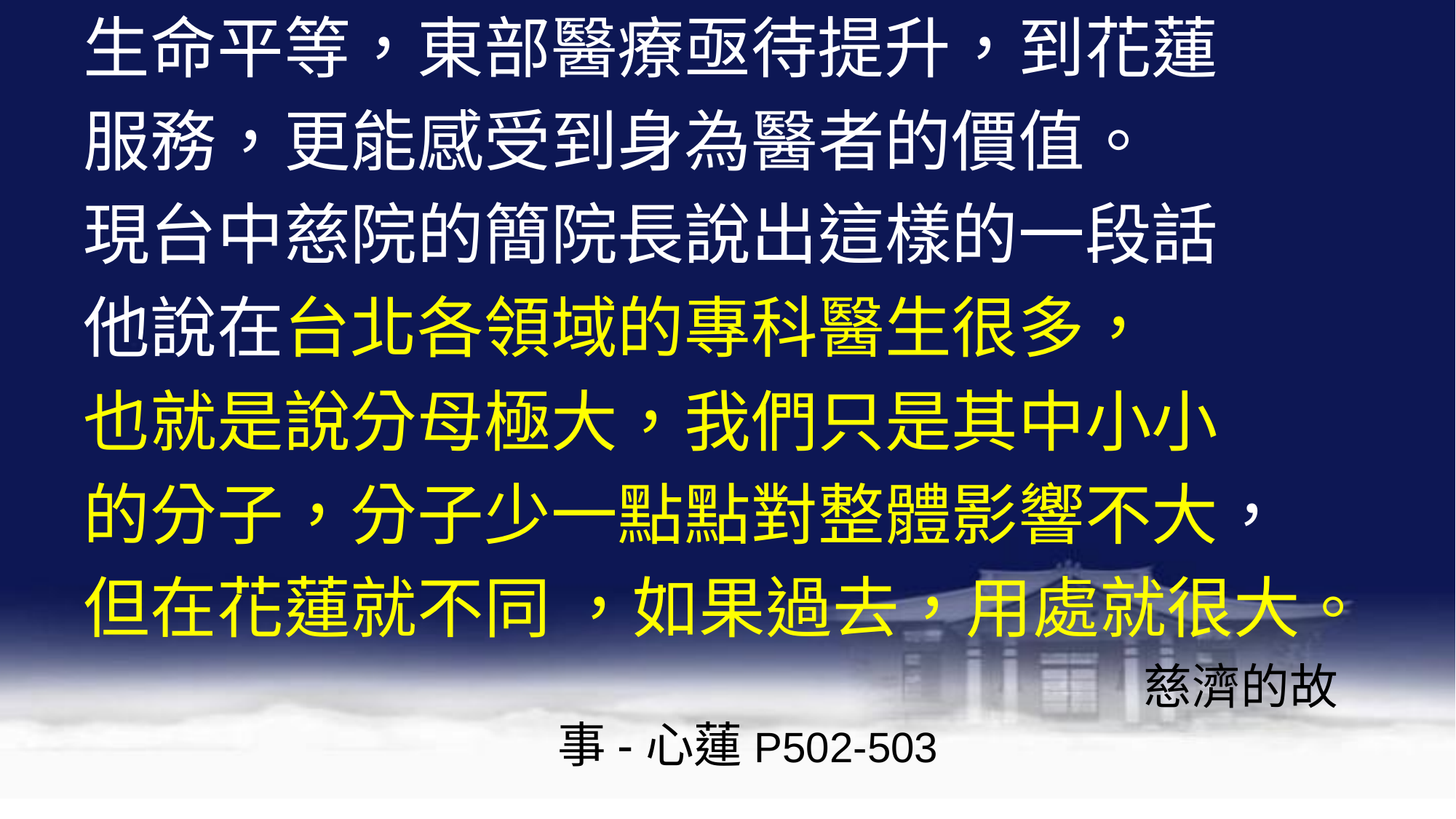

生命平等，東部醫療亟待提升，到花蓮
服務，更能感受到身為醫者的價值。
現台中慈院的簡院長說出這樣的一段話
他說在台北各領域的專科醫生很多，
也就是說分母極大，我們只是其中小小
的分子，分子少一點點對整體影響不大，
但在花蓮就不同 ，如果過去，用處就很大。
                                                                                             慈濟的故事-心蓮P502-503